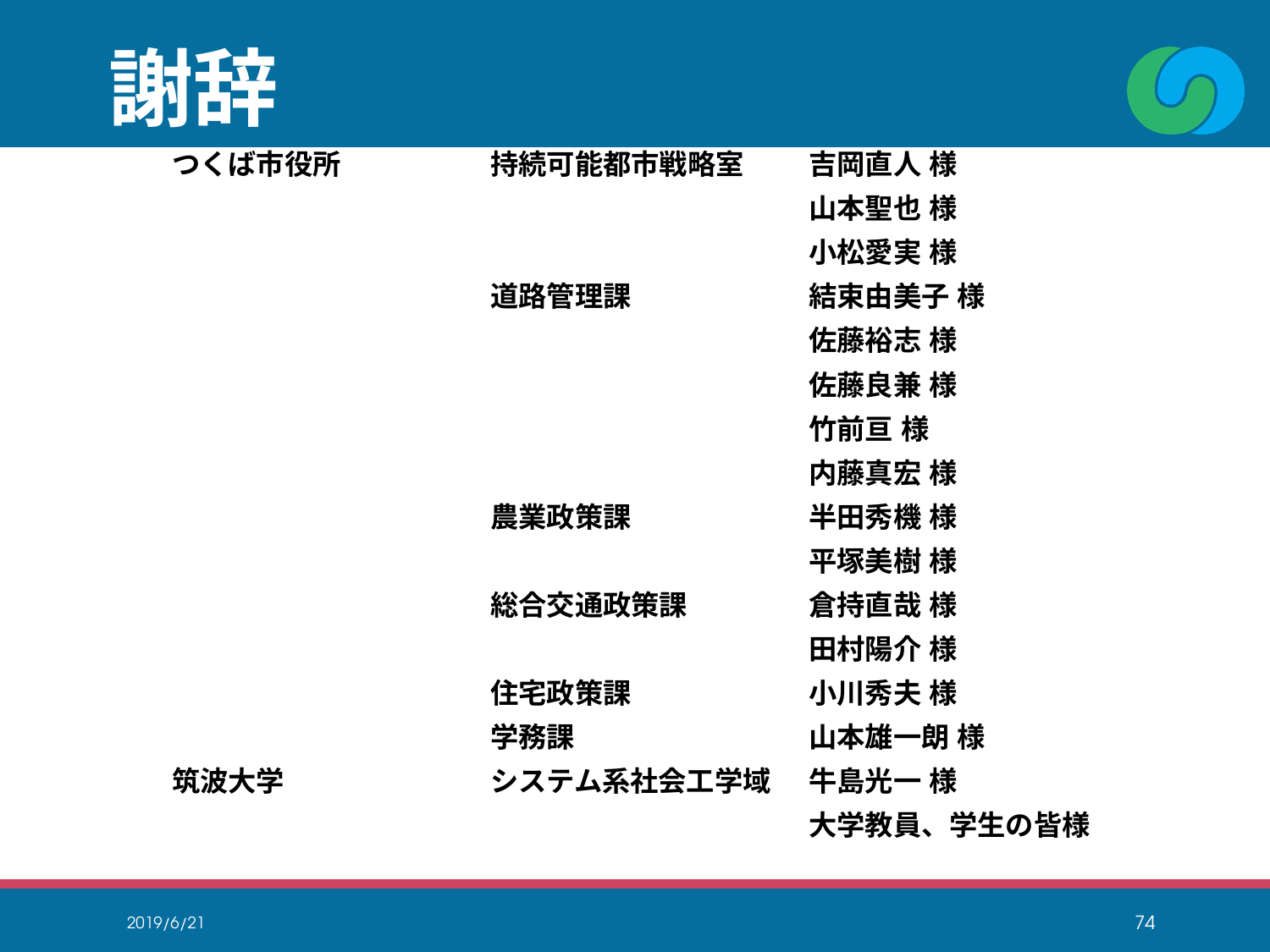

# 謝辞
| つくば市役所 | 持続可能都市戦略室 | 吉岡直人 様 |
| --- | --- | --- |
|  |  | 山本聖也 様 |
|  |  | 小松愛実 様 |
|  | 道路管理課 | 結束由美子 様 |
|  |  | 佐藤裕志 様 |
|  |  | 佐藤良兼 様 |
|  |  | 竹前亘 様 |
|  |  | 内藤真宏 様 |
|  | 農業政策課 | 半田秀機 様 |
|  |  | 平塚美樹 様 |
|  | 総合交通政策課 | 倉持直哉 様 |
|  |  | 田村陽介 様 |
|  | 住宅政策課 | 小川秀夫 様 |
|  | 学務課 | 山本雄一朗 様 |
| 筑波大学 | システム系社会工学域 | 牛島光一 様 |
|  |  | 大学教員、学生の皆様 |
2019/6/21
74